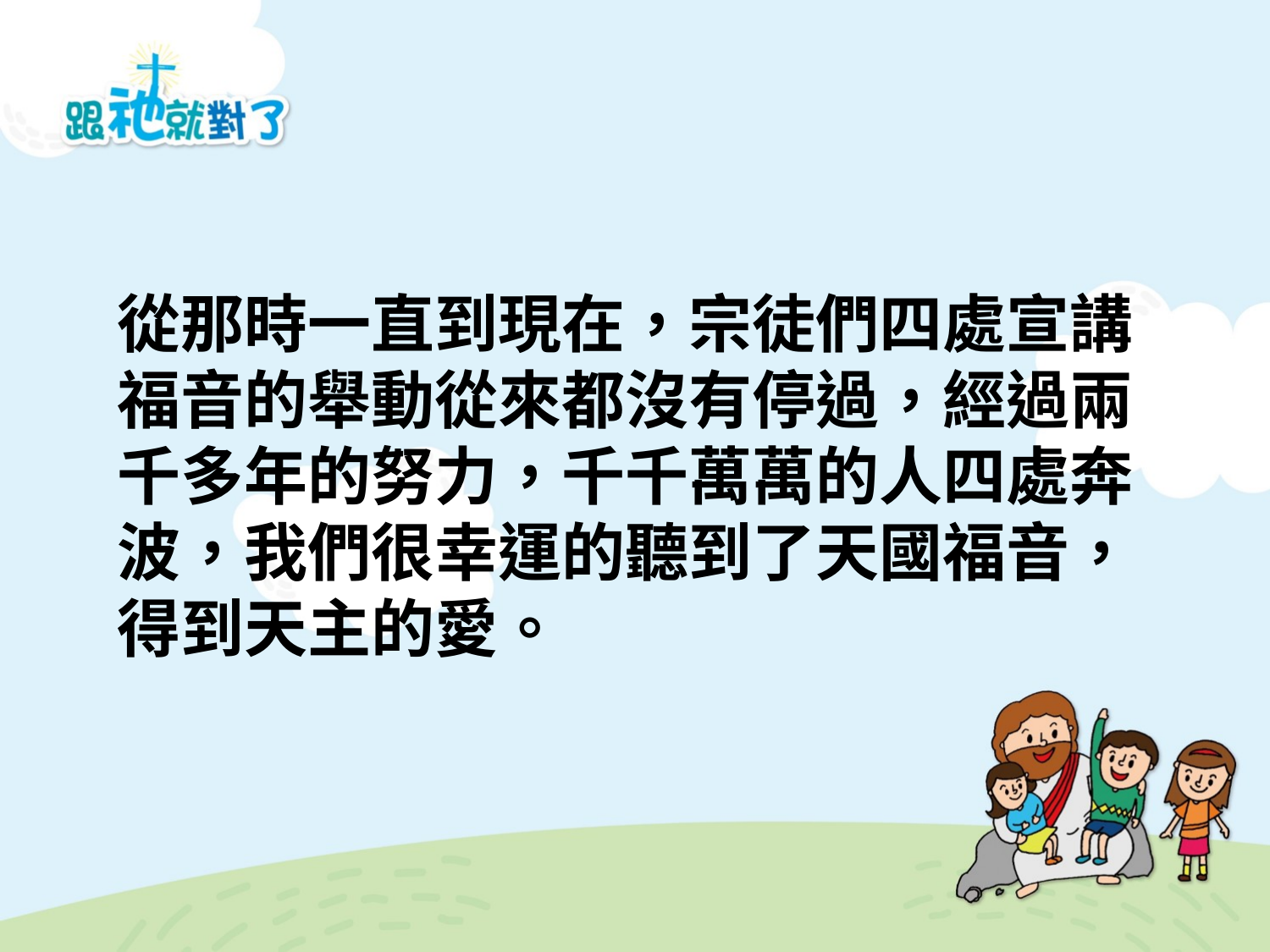

從那時一直到現在，宗徒們四處宣講福音的舉動從來都沒有停過，經過兩千多年的努力，千千萬萬的人四處奔波，我們很幸運的聽到了天國福音，得到天主的愛。